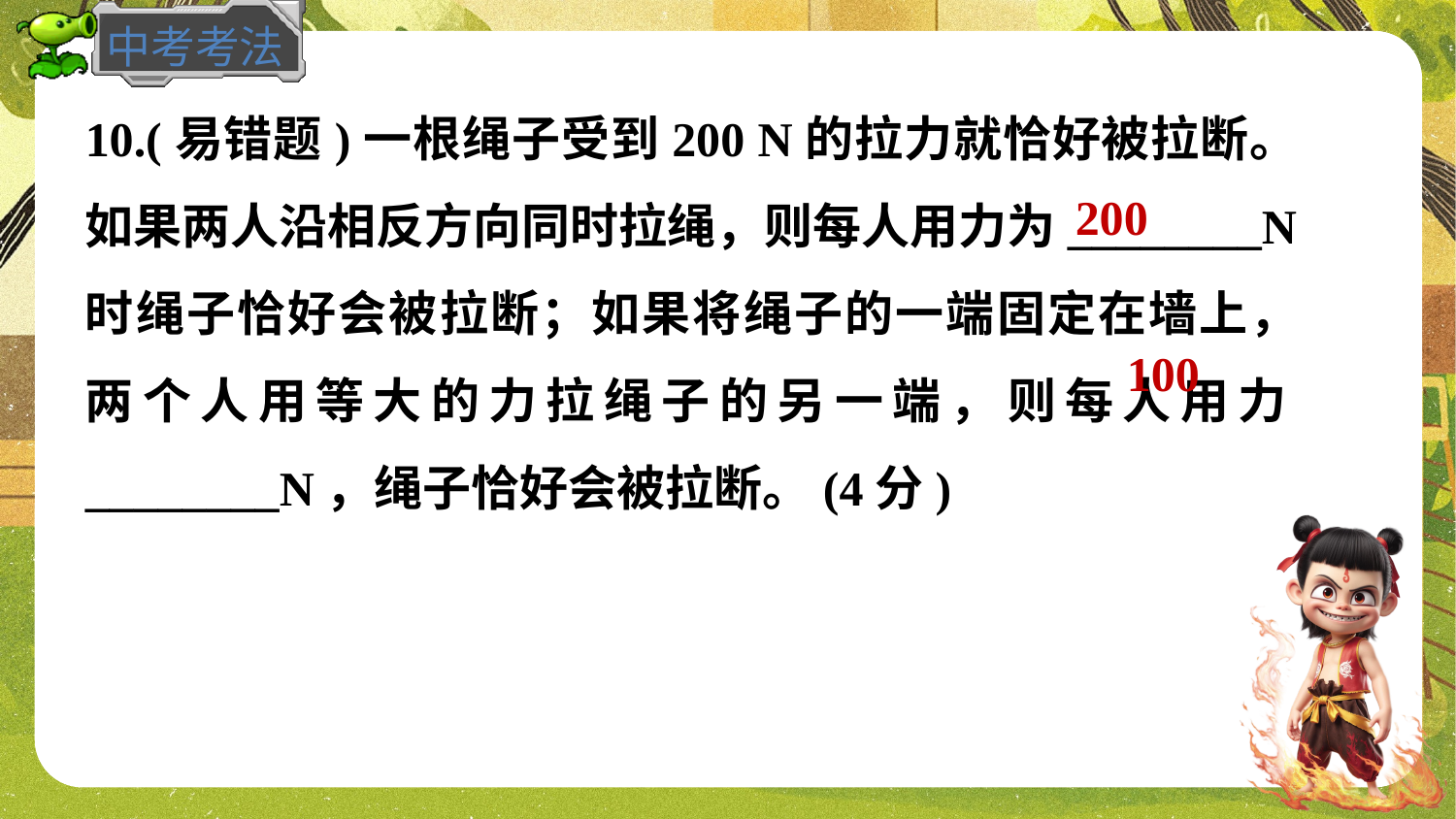

10.(易错题)一根绳子受到200 N的拉力就恰好被拉断。如果两人沿相反方向同时拉绳，则每人用力为________N时绳子恰好会被拉断；如果将绳子的一端固定在墙上，两个人用等大的力拉绳子的另一端，则每人用力________N，绳子恰好会被拉断。(4分)
200
100